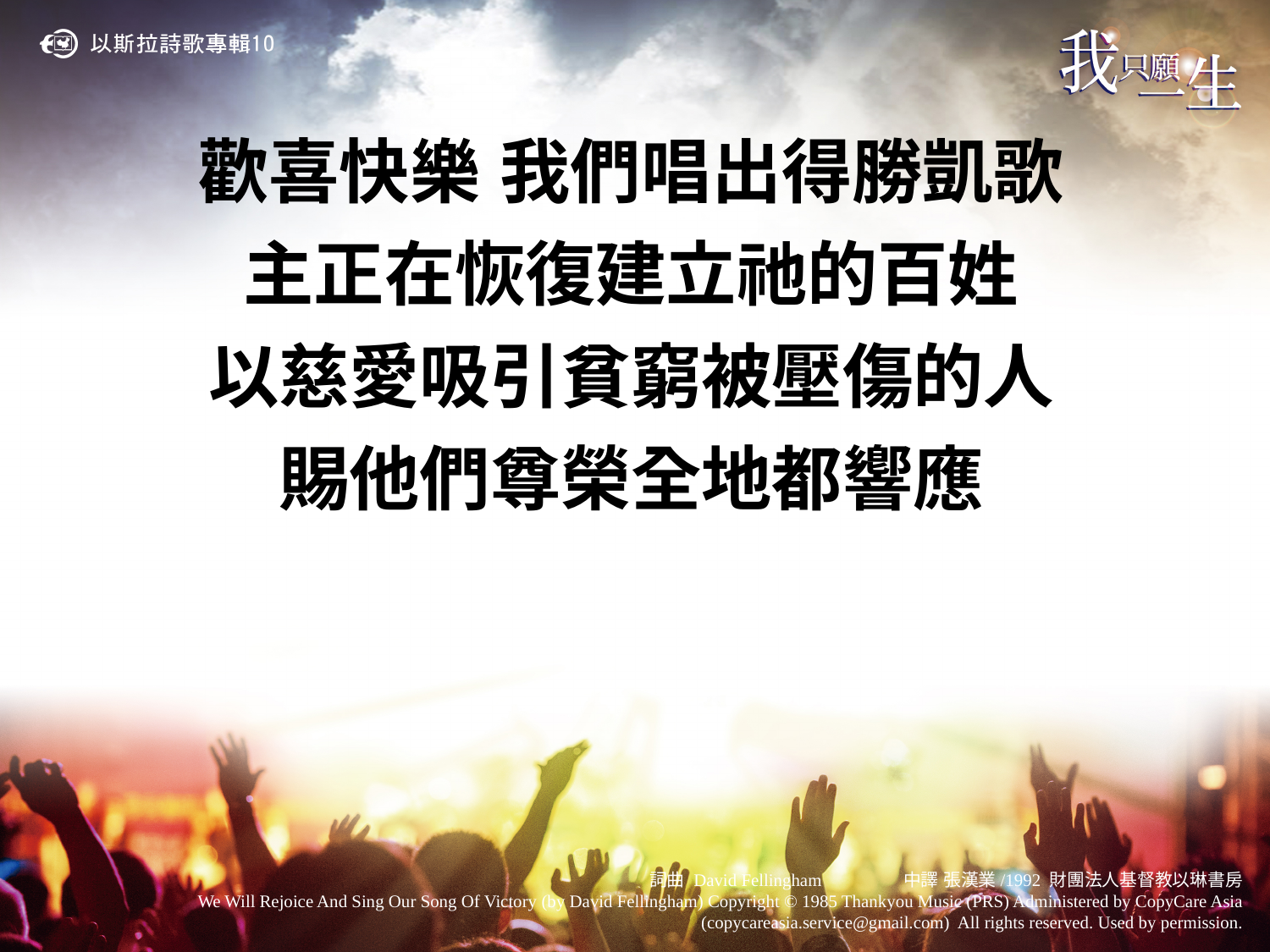

歡喜快樂 我們唱出得勝凱歌
主正在恢復建立祂的百姓
以慈愛吸引貧窮被壓傷的人
賜他們尊榮全地都響應
詞曲 David Fellingham	中譯 張漢業/1992 財團法人基督教以琳書房
We Will Rejoice And Sing Our Song Of Victory (by David Fellingham) Copyright © 1985 Thankyou Music (PRS) Administered by CopyCare Asia (copycareasia.service@gmail.com)  All rights reserved. Used by permission.